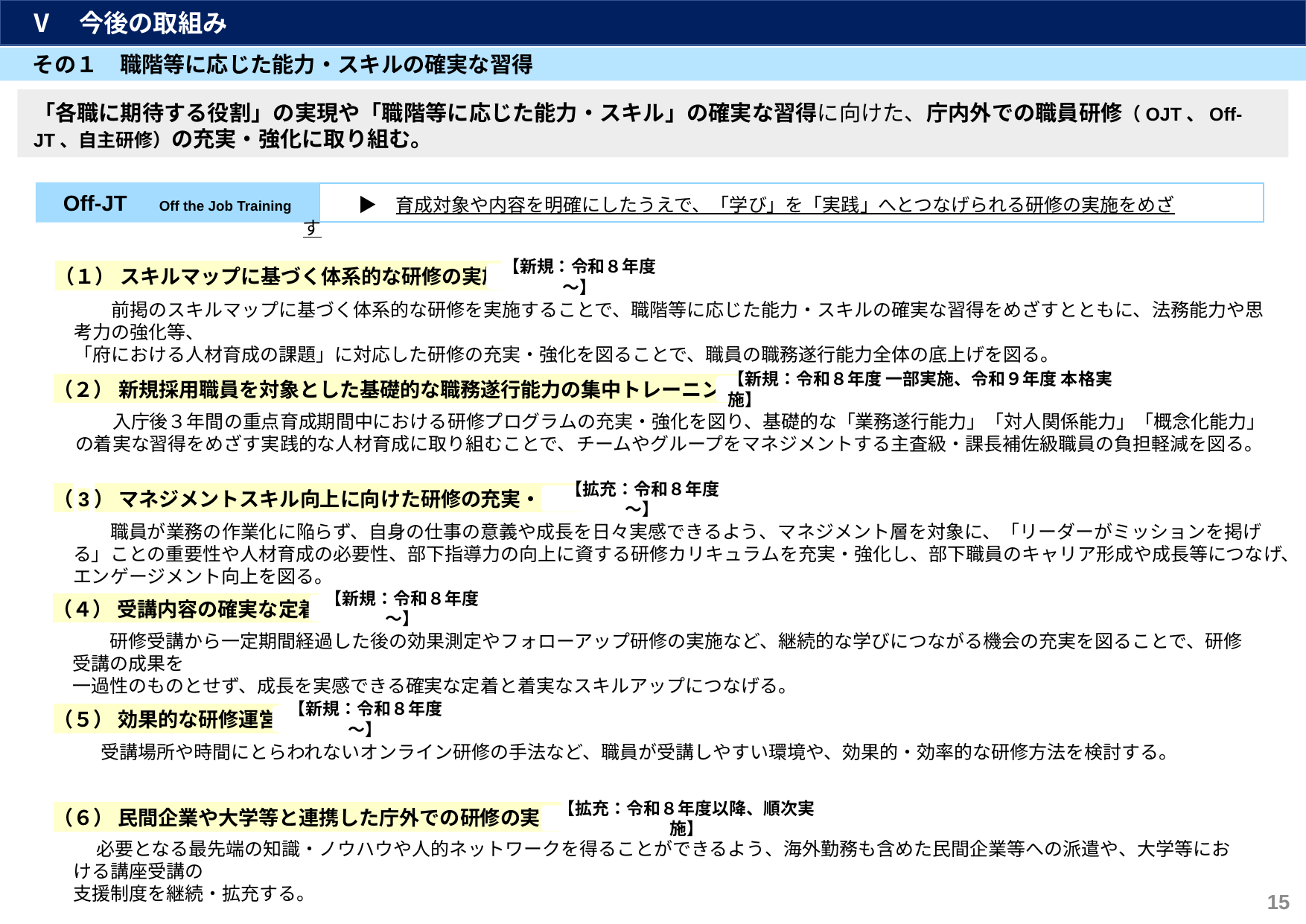

Ⅴ　今後の取組み
　その１　職階等に応じた能力・スキルの確実な習得

「各職に期待する役割」の実現や「職階等に応じた能力・スキル」の確実な習得に向けた、庁内外での職員研修（OJT、Off-JT、自主研修）の充実・強化に取り組む。
Off-JT　Off the Job Training

　　　▶　育成対象や内容を明確にしたうえで、「学び」を「実践」へとつなげられる研修の実施をめざす
（１） スキルマップに基づく体系的な研修の実施
　　前掲のスキルマップに基づく体系的な研修を実施することで、職階等に応じた能力・スキルの確実な習得をめざすとともに、法務能力や思考力の強化等、
「府における人材育成の課題」に対応した研修の充実・強化を図ることで、職員の職務遂行能力全体の底上げを図る。
【新規：令和８年度～】
（２） 新規採用職員を対象とした基礎的な職務遂行能力の集中トレーニング
　　入庁後３年間の重点育成期間中における研修プログラムの充実・強化を図り、基礎的な「業務遂行能力」「対人関係能力」「概念化能力」の着実な習得をめざす実践的な人材育成に取り組むことで、チームやグループをマネジメントする主査級・課長補佐級職員の負担軽減を図る。
【新規：令和８年度 一部実施、令和９年度 本格実施】
（3） マネジメントスキル向上に向けた研修の充実・強化
　　職員が業務の作業化に陥らず、自身の仕事の意義や成長を日々実感できるよう、マネジメント層を対象に、「リーダーがミッションを掲げる」ことの重要性や人材育成の必要性、部下指導力の向上に資する研修カリキュラムを充実・強化し、部下職員のキャリア形成や成長等につなげ、エンゲージメント向上を図る。
【拡充：令和８年度～】
（４） 受講内容の確実な定着
　　研修受講から一定期間経過した後の効果測定やフォローアップ研修の実施など、継続的な学びにつながる機会の充実を図ることで、研修受講の成果を
一過性のものとせず、成長を実感できる確実な定着と着実なスキルアップにつなげる。
【新規：令和８年度～】
（５） 効果的な研修運営
 　受講場所や時間にとらわれないオンライン研修の手法など、職員が受講しやすい環境や、効果的・効率的な研修方法を検討する。
【新規：令和８年度～】
（６） 民間企業や大学等と連携した庁外での研修の実施
　 必要となる最先端の知識・ノウハウや人的ネットワークを得ることができるよう、海外勤務も含めた民間企業等への派遣や、大学等における講座受講の
支援制度を継続・拡充する。
【拡充：令和８年度以降、順次実施】
15